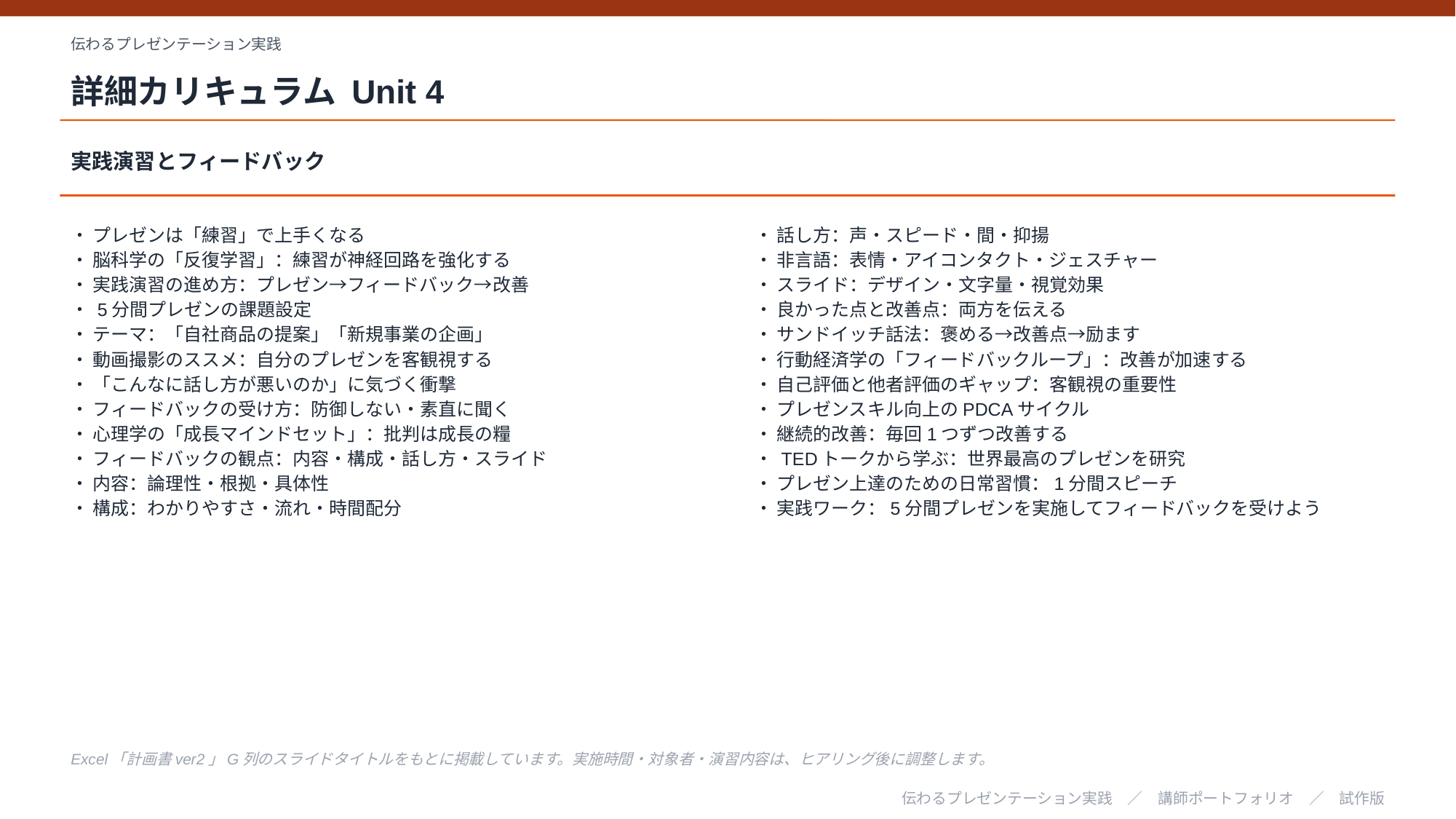

伝わるプレゼンテーション実践
詳細カリキュラム Unit 4

実践演習とフィードバック

・ プレゼンは「練習」で上手くなる
・ 脳科学の「反復学習」：練習が神経回路を強化する
・ 実践演習の進め方：プレゼン→フィードバック→改善
・ 5分間プレゼンの課題設定
・ テーマ：「自社商品の提案」「新規事業の企画」
・ 動画撮影のススメ：自分のプレゼンを客観視する
・ 「こんなに話し方が悪いのか」に気づく衝撃
・ フィードバックの受け方：防御しない・素直に聞く
・ 心理学の「成長マインドセット」：批判は成長の糧
・ フィードバックの観点：内容・構成・話し方・スライド
・ 内容：論理性・根拠・具体性
・ 構成：わかりやすさ・流れ・時間配分
・ 話し方：声・スピード・間・抑揚
・ 非言語：表情・アイコンタクト・ジェスチャー
・ スライド：デザイン・文字量・視覚効果
・ 良かった点と改善点：両方を伝える
・ サンドイッチ話法：褒める→改善点→励ます
・ 行動経済学の「フィードバックループ」：改善が加速する
・ 自己評価と他者評価のギャップ：客観視の重要性
・ プレゼンスキル向上のPDCAサイクル
・ 継続的改善：毎回1つずつ改善する
・ TEDトークから学ぶ：世界最高のプレゼンを研究
・ プレゼン上達のための日常習慣：1分間スピーチ
・ 実践ワーク：5分間プレゼンを実施してフィードバックを受けよう
Excel「計画書ver2」G列のスライドタイトルをもとに掲載しています。実施時間・対象者・演習内容は、ヒアリング後に調整します。
伝わるプレゼンテーション実践　／　講師ポートフォリオ　／　試作版